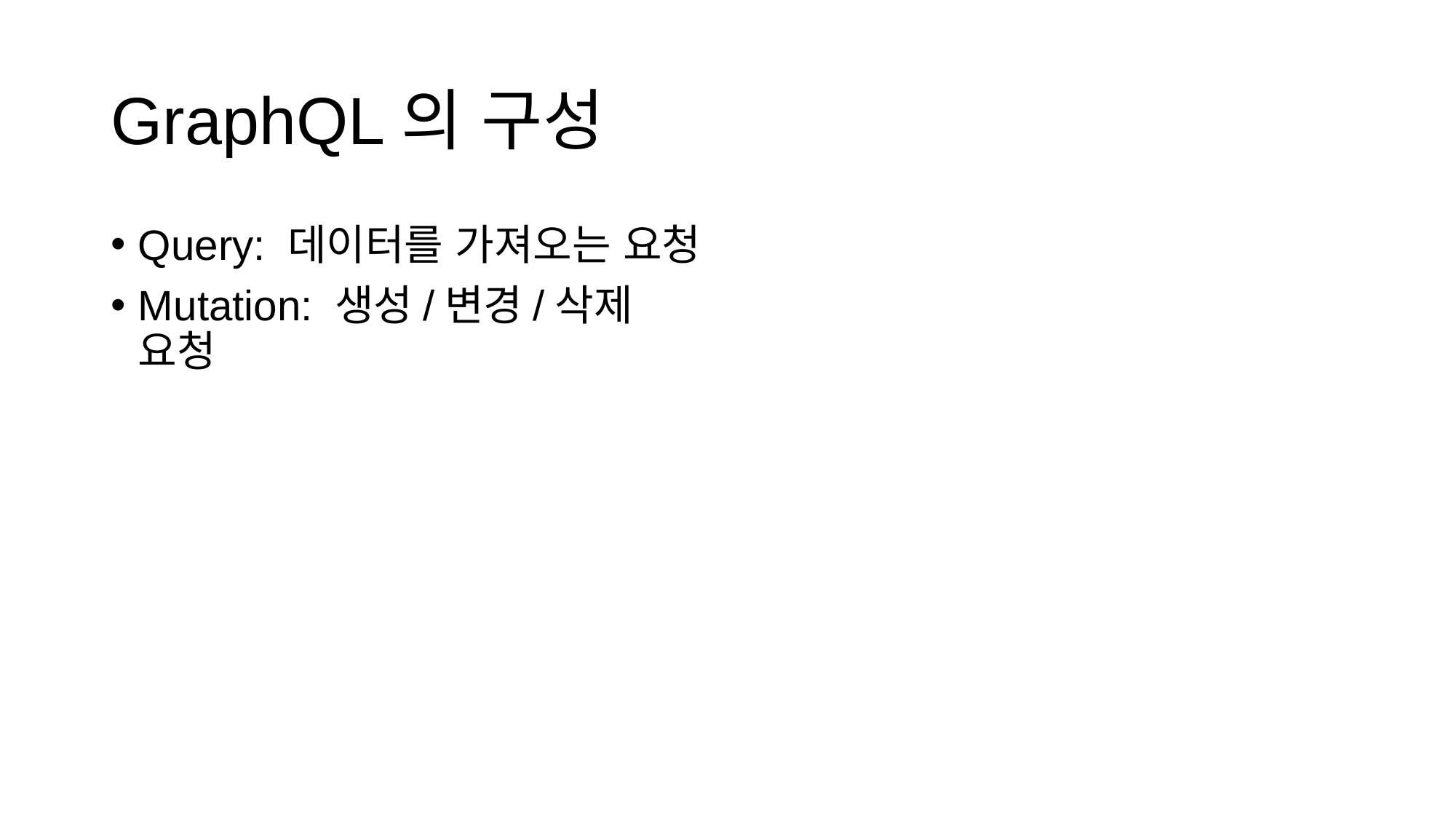

# GraphQL의 구성
Query: 데이터를 가져오는 요청
Mutation: 생성/변경/삭제 요청